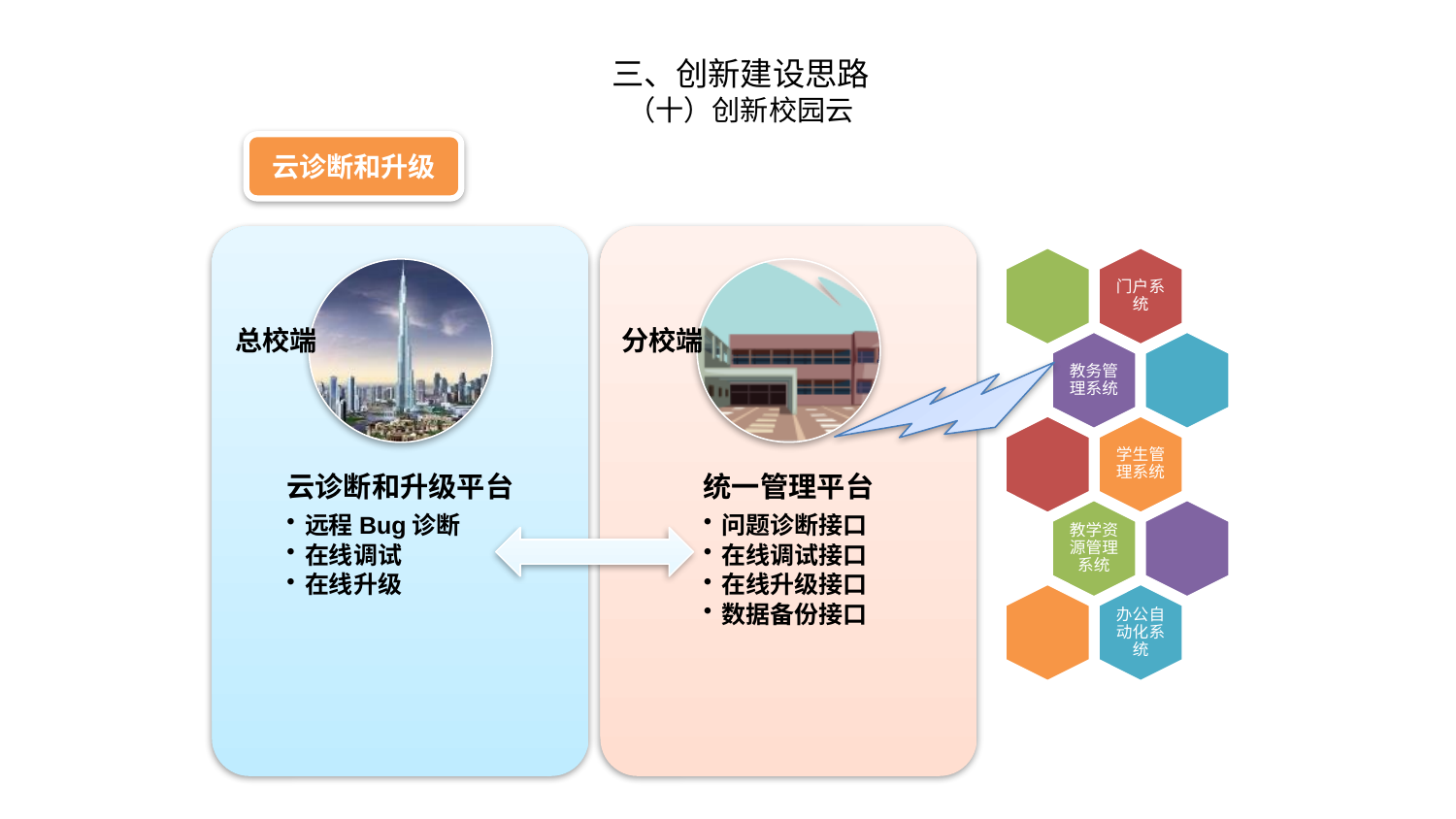

# 三、创新建设思路 （十）创新校园云
门户系统

教务管理系统

学生管理系统

教学资源管理系统

办公自动化系统

云诊断和升级
云诊断和升级平台
远程Bug诊断
在线调试
在线升级
统一管理平台
问题诊断接口
在线调试接口
在线升级接口
数据备份接口
分校端
总校端